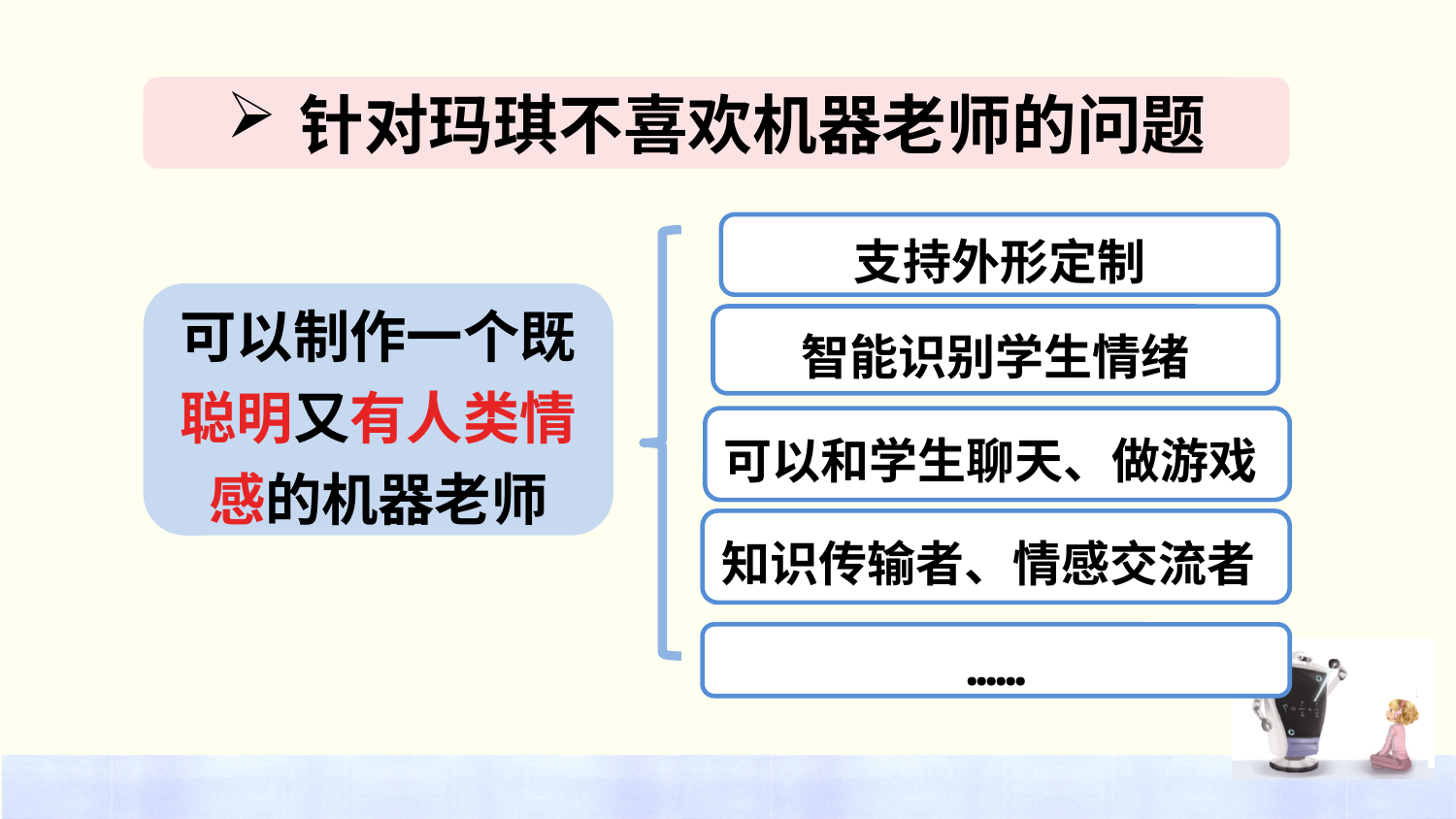

针对玛琪不喜欢机器老师的问题
支持外形定制

可以制作一个既聪明又有人类情感的机器老师
智能识别学生情绪
可以和学生聊天、做游戏
知识传输者、情感交流者
……